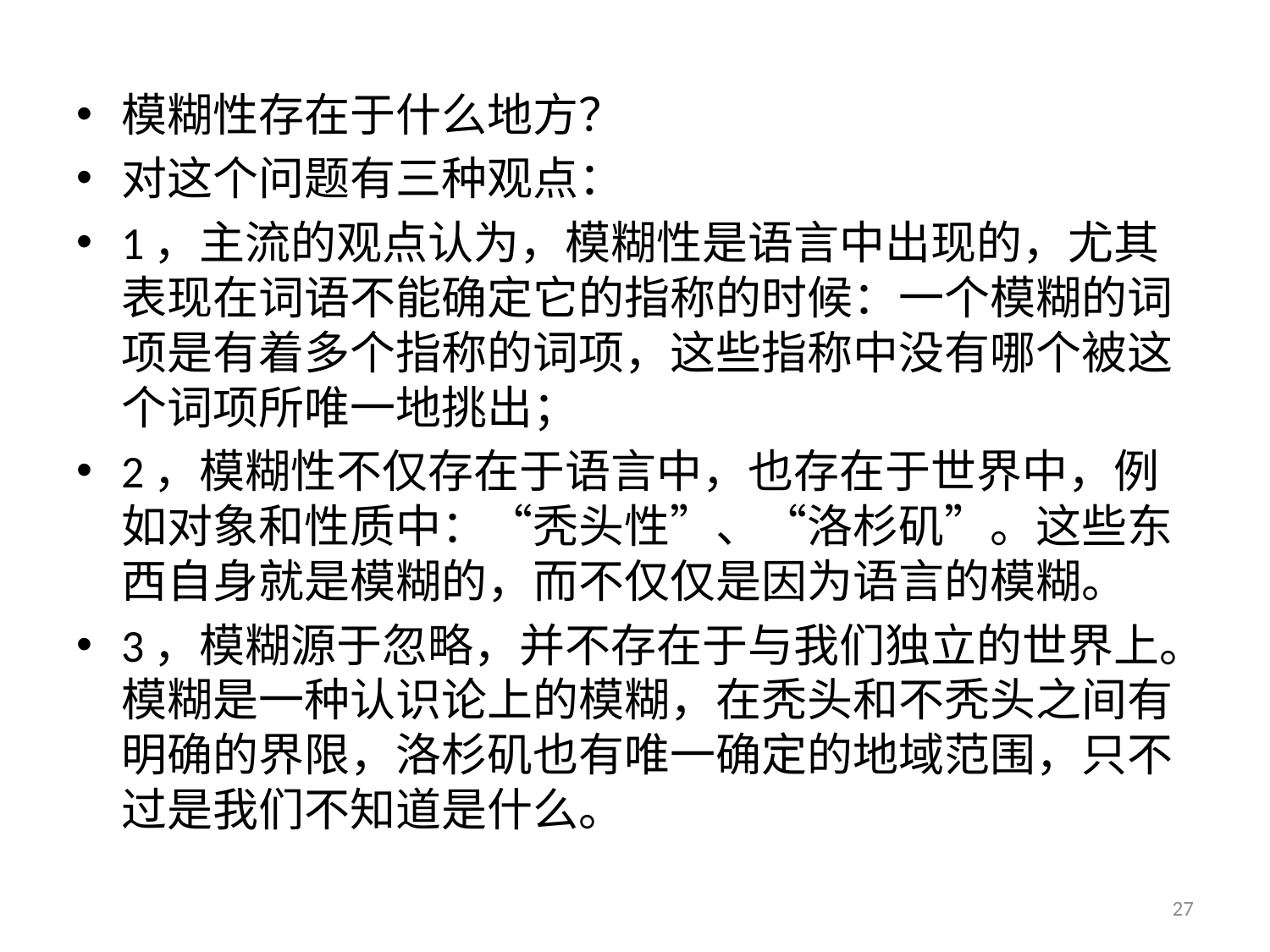

模糊性存在于什么地方？
对这个问题有三种观点：
1，主流的观点认为，模糊性是语言中出现的，尤其表现在词语不能确定它的指称的时候：一个模糊的词项是有着多个指称的词项，这些指称中没有哪个被这个词项所唯一地挑出；
2，模糊性不仅存在于语言中，也存在于世界中，例如对象和性质中：“秃头性”、“洛杉矶”。这些东西自身就是模糊的，而不仅仅是因为语言的模糊。
3，模糊源于忽略，并不存在于与我们独立的世界上。模糊是一种认识论上的模糊，在秃头和不秃头之间有明确的界限，洛杉矶也有唯一确定的地域范围，只不过是我们不知道是什么。
27